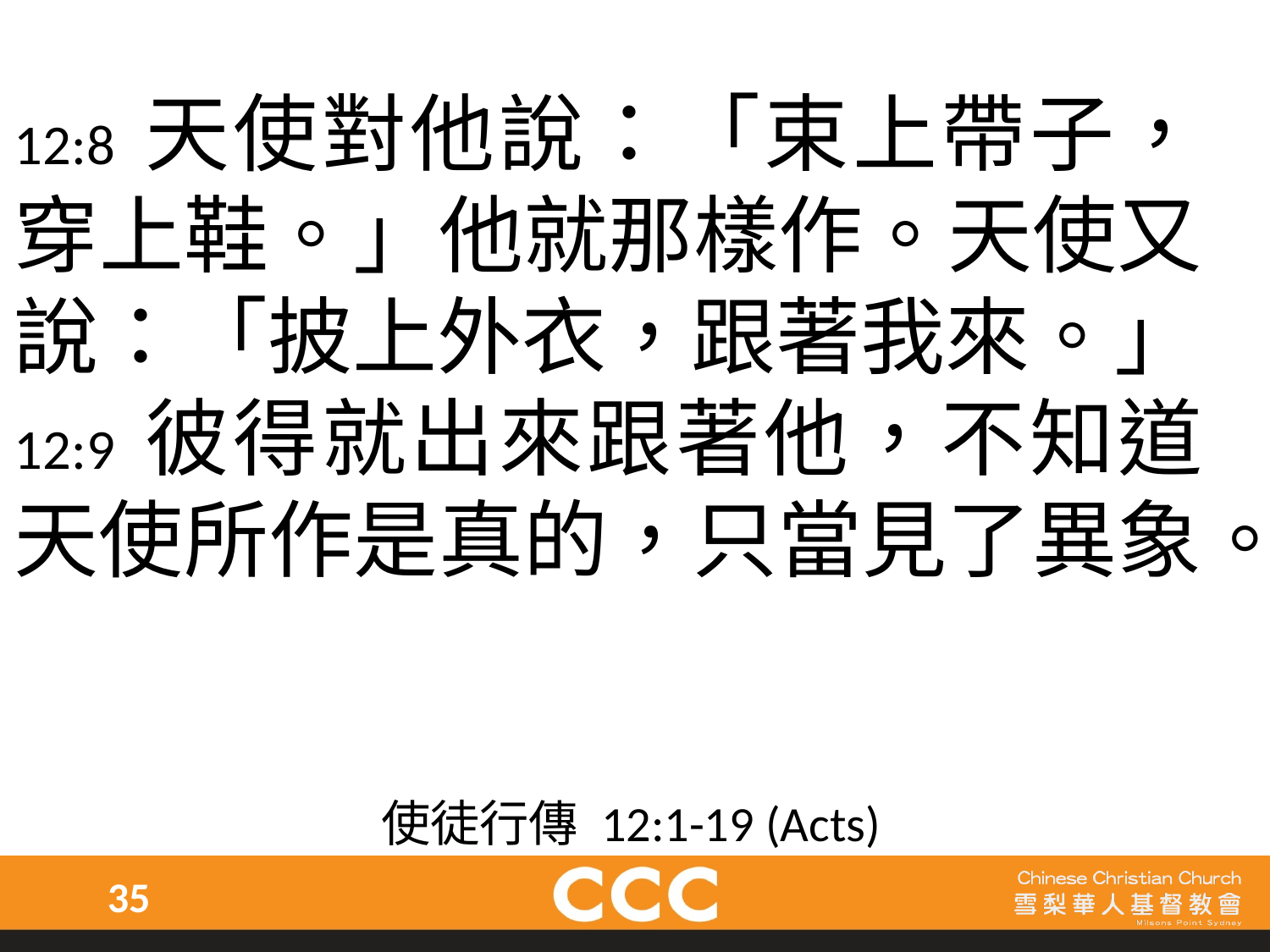

12:8	天使對他說：「束上帶子，穿上鞋。」他就那樣作。天使又說：「披上外衣，跟著我來。」
12:9	彼得就出來跟著他，不知道天使所作是真的，只當見了異象。
使徒行傳 12:1-19 (Acts)
35